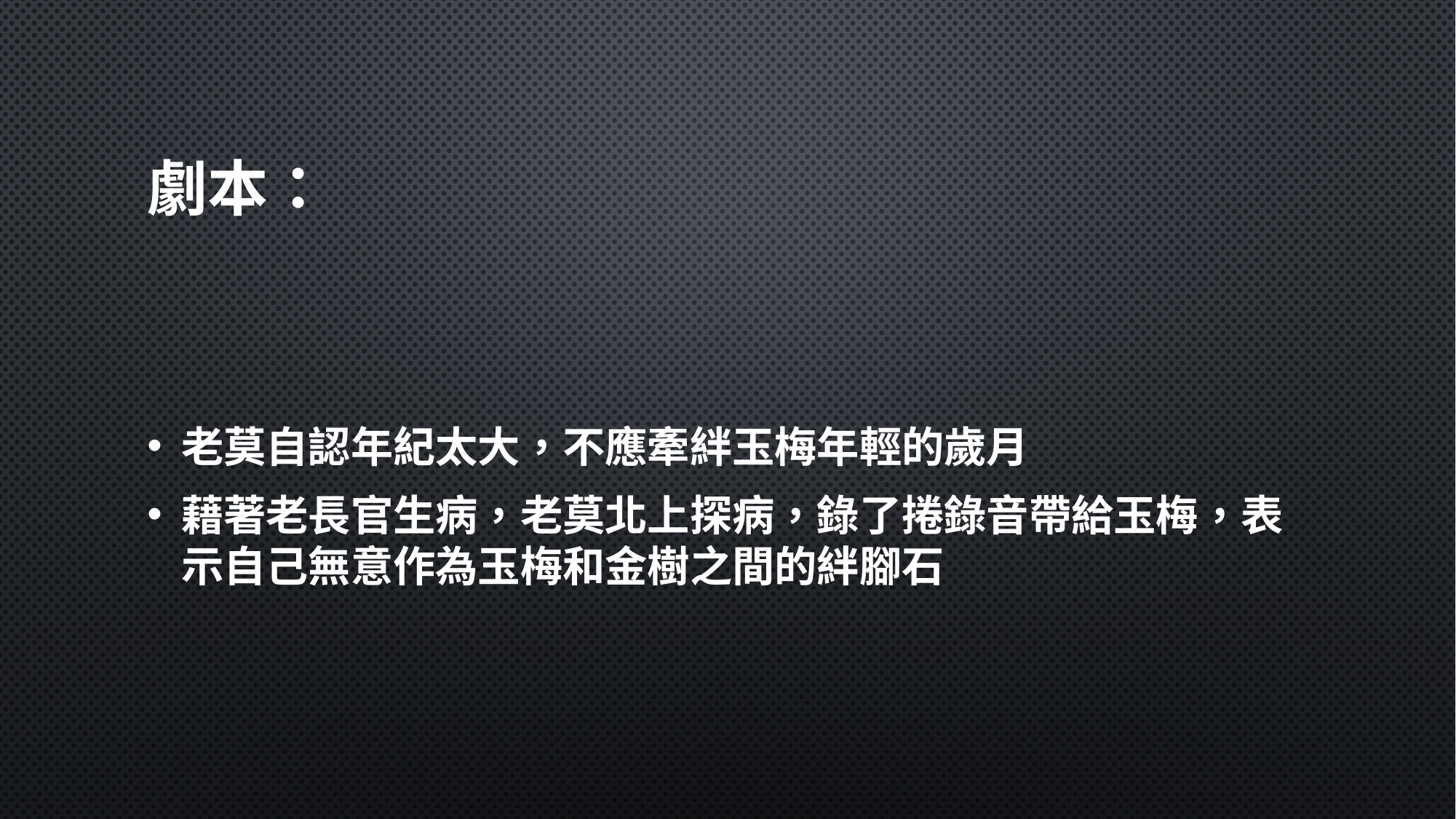

# 劇本：
老莫自認年紀太大，不應牽絆玉梅年輕的歲月
藉著老長官生病，老莫北上探病，錄了捲錄音帶給玉梅，表示自己無意作為玉梅和金樹之間的絆腳石